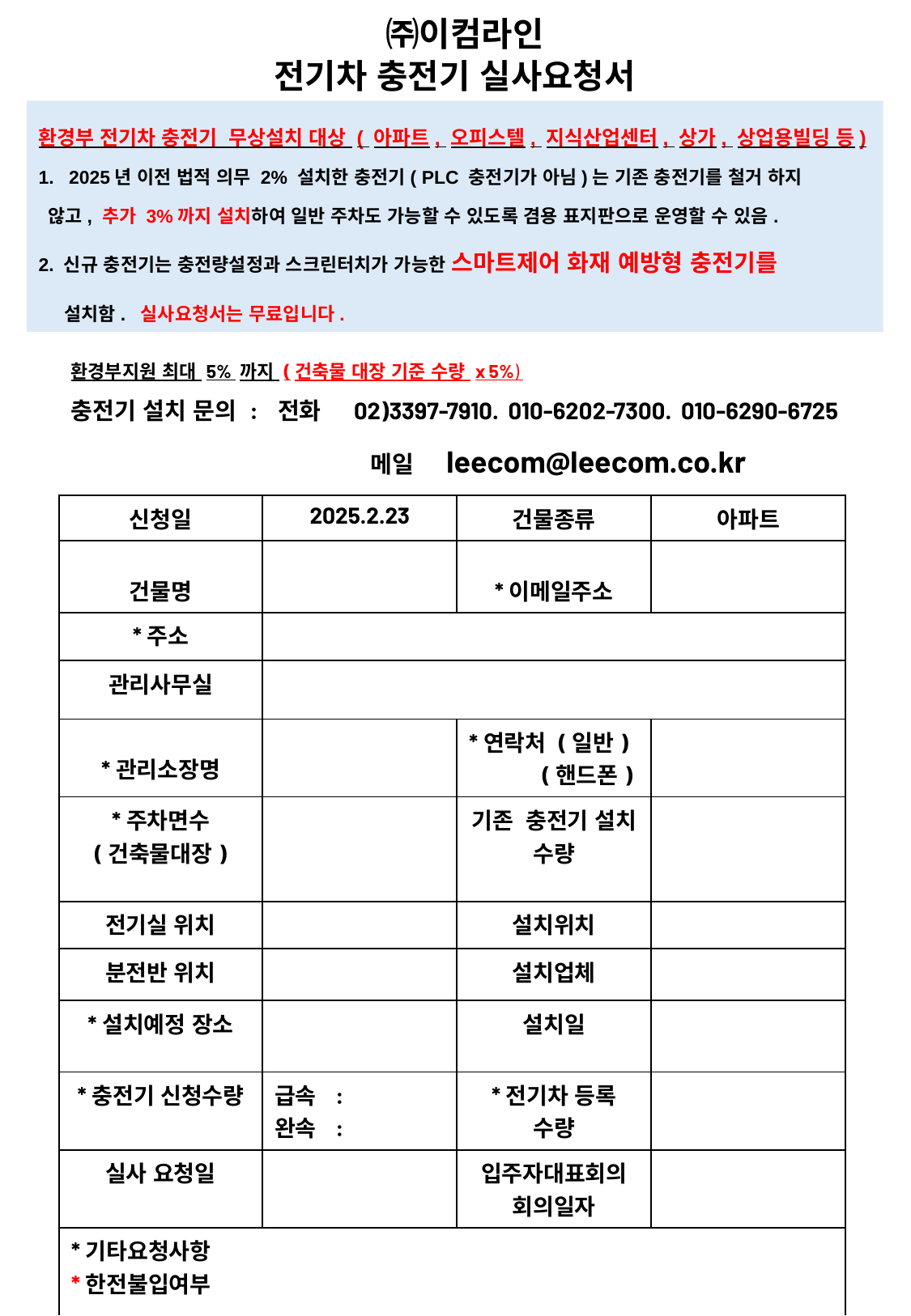

㈜이컴라인
전기차 충전기 실사요청서

환경부 전기차 충전기  무상설치 대상 ( 아파트, 오피스텔, 지식산업센터, 상가, 상업용빌딩 등)
2025년 이전 법적 의무 2% 설치한 충전기( PLC 충전기가 아님)는 기존 충전기를 철거 하지
 않고, 추가 3%까지 설치하여 일반 주차도 가능할 수 있도록 겸용 표지판으로 운영할 수 있음.
2. 신규 충전기는 충전량설정과 스크린터치가 가능한 스마트제어 화재 예방형 충전기를
   설치함.  실사요청서는 무료입니다.
환경부지원 최대 5% 까지 (건축물 대장 기준 수량 x 5%)
충전기 설치 문의 :   전화    02)3397-7910.  010-6202-7300.  010-6290-6725
                                            메일    leecom@leecom.co.kr
| 신청일 | 2025.2.23 | 건물종류 | 아파트 |
| --- | --- | --- | --- |
| 건물명 |  | \*이메일주소 |  |
| \*주소 |  |  |  |
| 관리사무실 |  |  |  |
| \*관리소장명 |  | \*연락처 (일반) (핸드폰) |  |
| \*주차면수 (건축물대장) |  | 기존 충전기 설치 수량 |  |
| 전기실 위치 |  | 설치위치 |  |
| 분전반 위치 |  | 설치업체 |  |
| \*설치예정 장소 |  | 설치일 |  |
| \*충전기 신청수량 | 급속 : 완속 : | \*전기차 등록 수량 |  |
| 실사 요청일 |  | 입주자대표회의 회의일자 |  |
| \*기타요청사항 \*한전불입여부 |  |  |  |